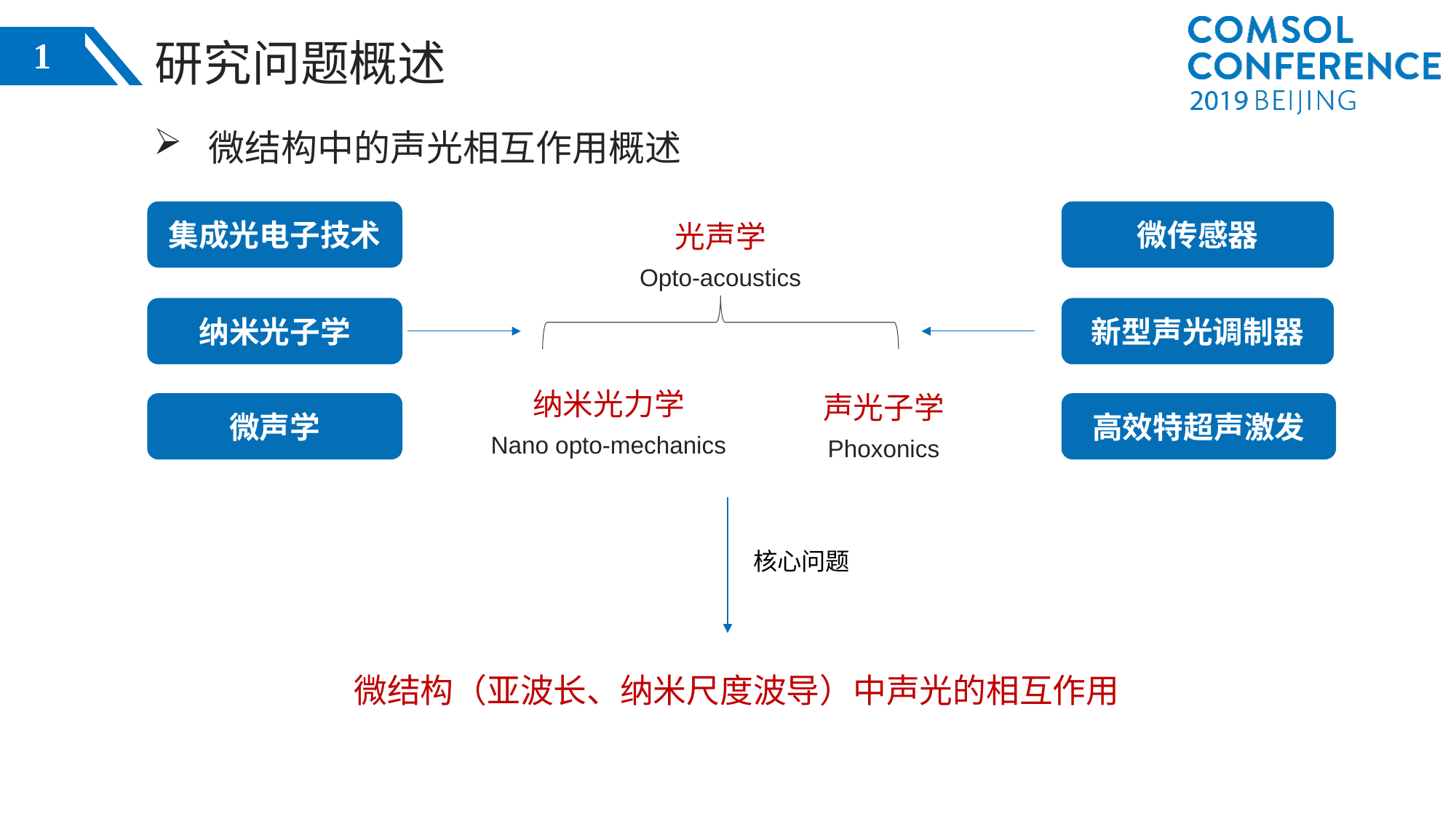

1
研究问题概述
微结构中的声光相互作用概述

光声学
Opto-acoustics
集成光电子技术
微传感器
纳米光子学
新型声光调制器
纳米光力学
Nano opto-mechanics
声光子学
Phoxonics
微声学
高效特超声激发
核心问题
微结构（亚波长、纳米尺度波导）中声光的相互作用